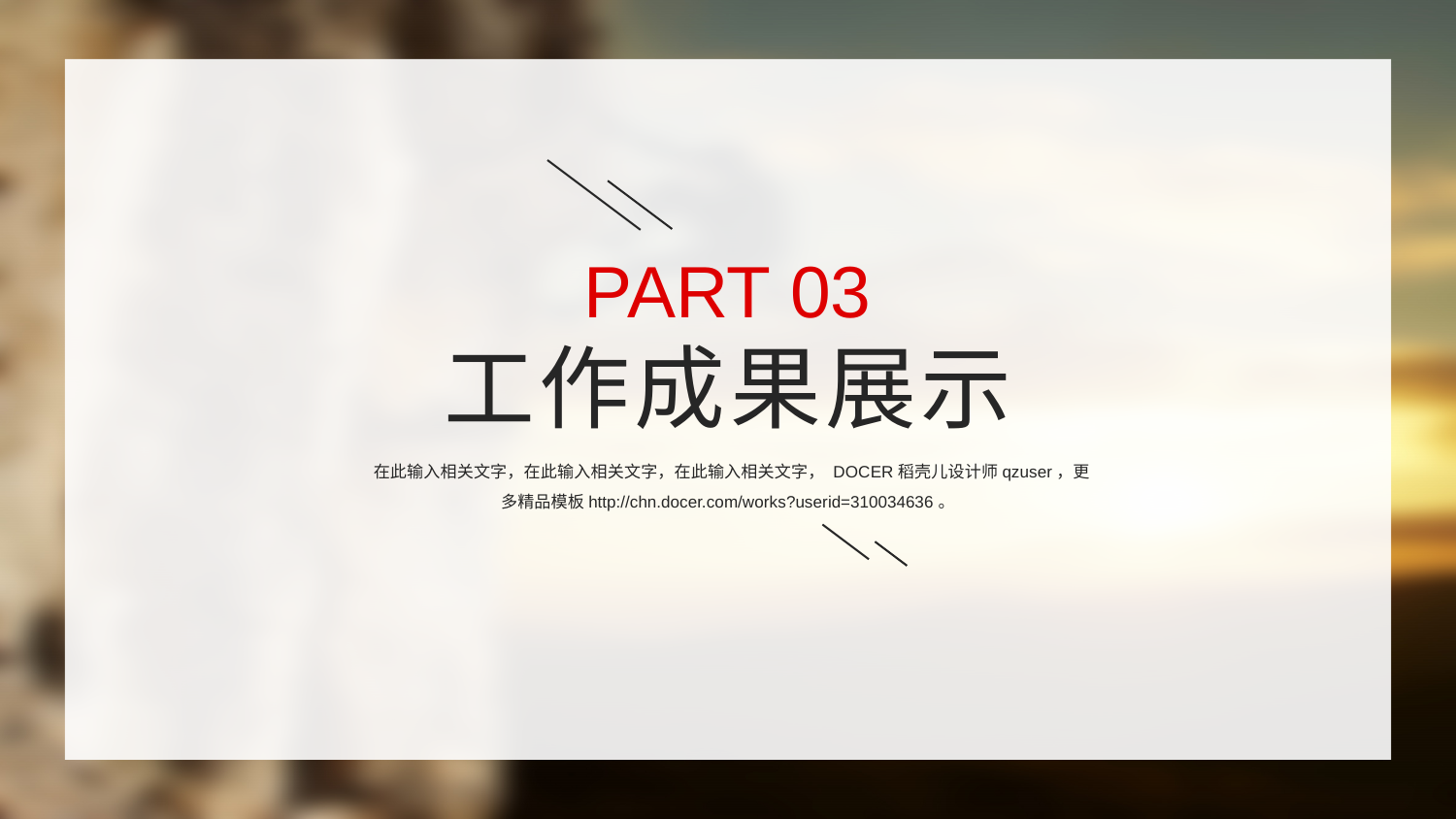

PART 03
工作成果展示
 在此输入相关文字，在此输入相关文字，在此输入相关文字， DOCER稻壳儿设计师qzuser，更多精品模板http://chn.docer.com/works?userid=310034636。